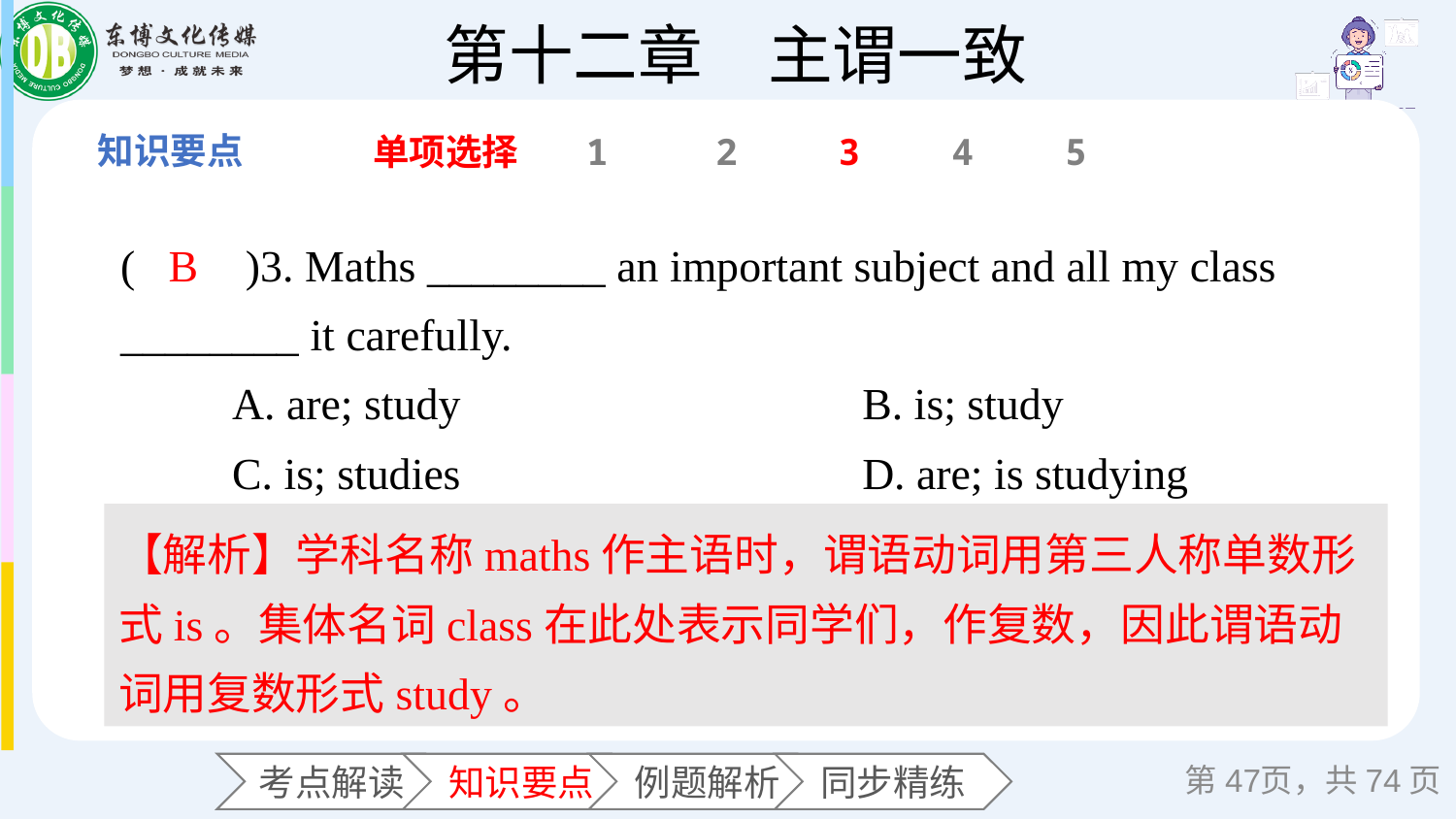

单项选择
1
2
3
4
5
(　　)3. Maths ________ an important subject and all my class ________ it carefully.
          A. are; study                                    B. is; study
          C. is; studies                                    D. are; is studying
B
【解析】学科名称maths作主语时，谓语动词用第三人称单数形式is。集体名词class在此处表示同学们，作复数，因此谓语动词用复数形式study。
第47页，共74页